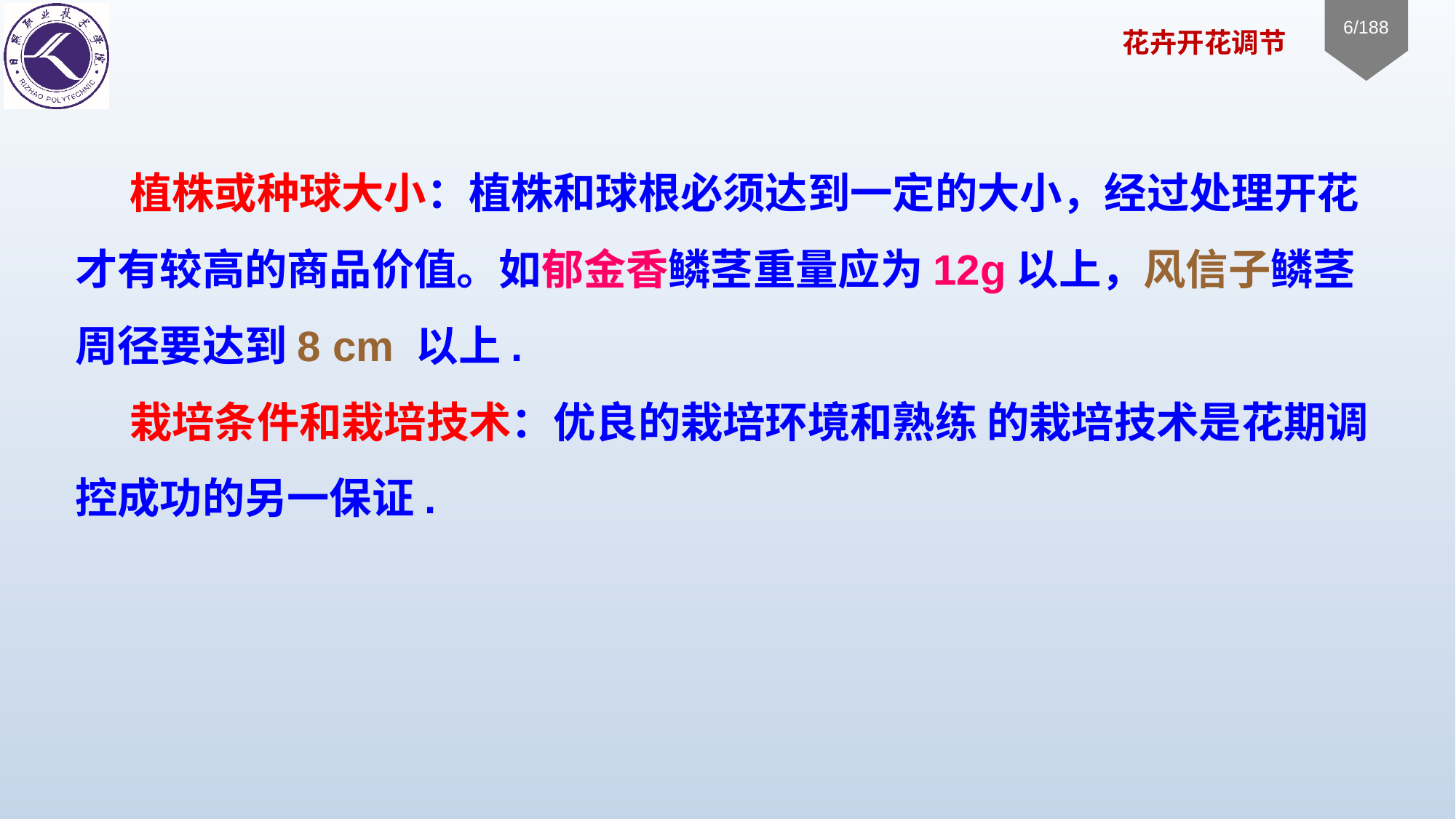

植株或种球大小：植株和球根必须达到一定的大小，经过处理开花才有较高的商品价值。如郁金香鳞茎重量应为12g以上，风信子鳞茎周径要达到8 cm 以上.
栽培条件和栽培技术：优良的栽培环境和熟练 的栽培技术是花期调控成功的另一保证.